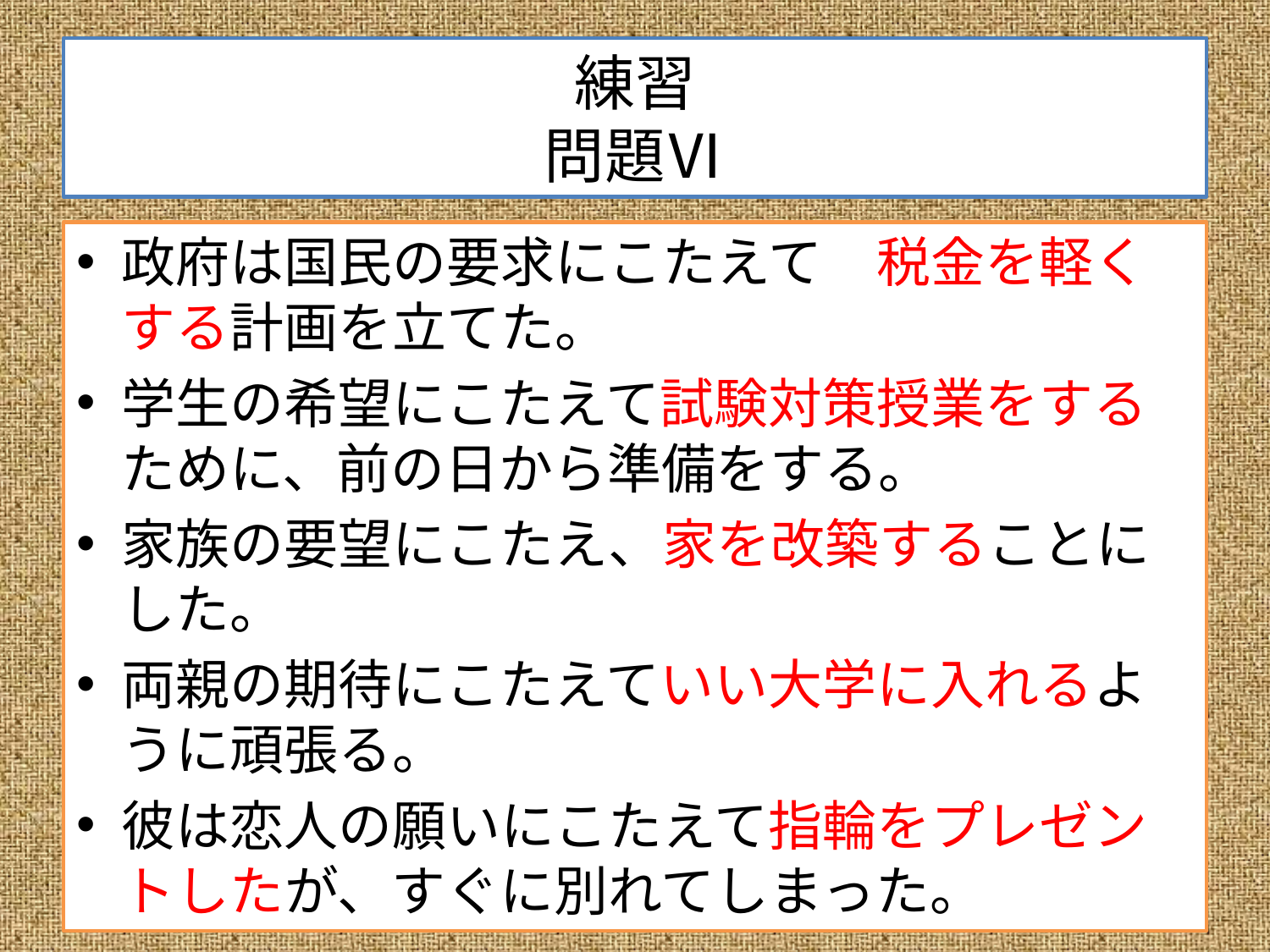

# 練習 問題Ⅵ
政府は国民の要求にこたえて　税金を軽くする計画を立てた。
学生の希望にこたえて試験対策授業をするために、前の日から準備をする。
家族の要望にこたえ、家を改築することにした。
両親の期待にこたえていい大学に入れるように頑張る。
彼は恋人の願いにこたえて指輪をプレゼントしたが、すぐに別れてしまった。